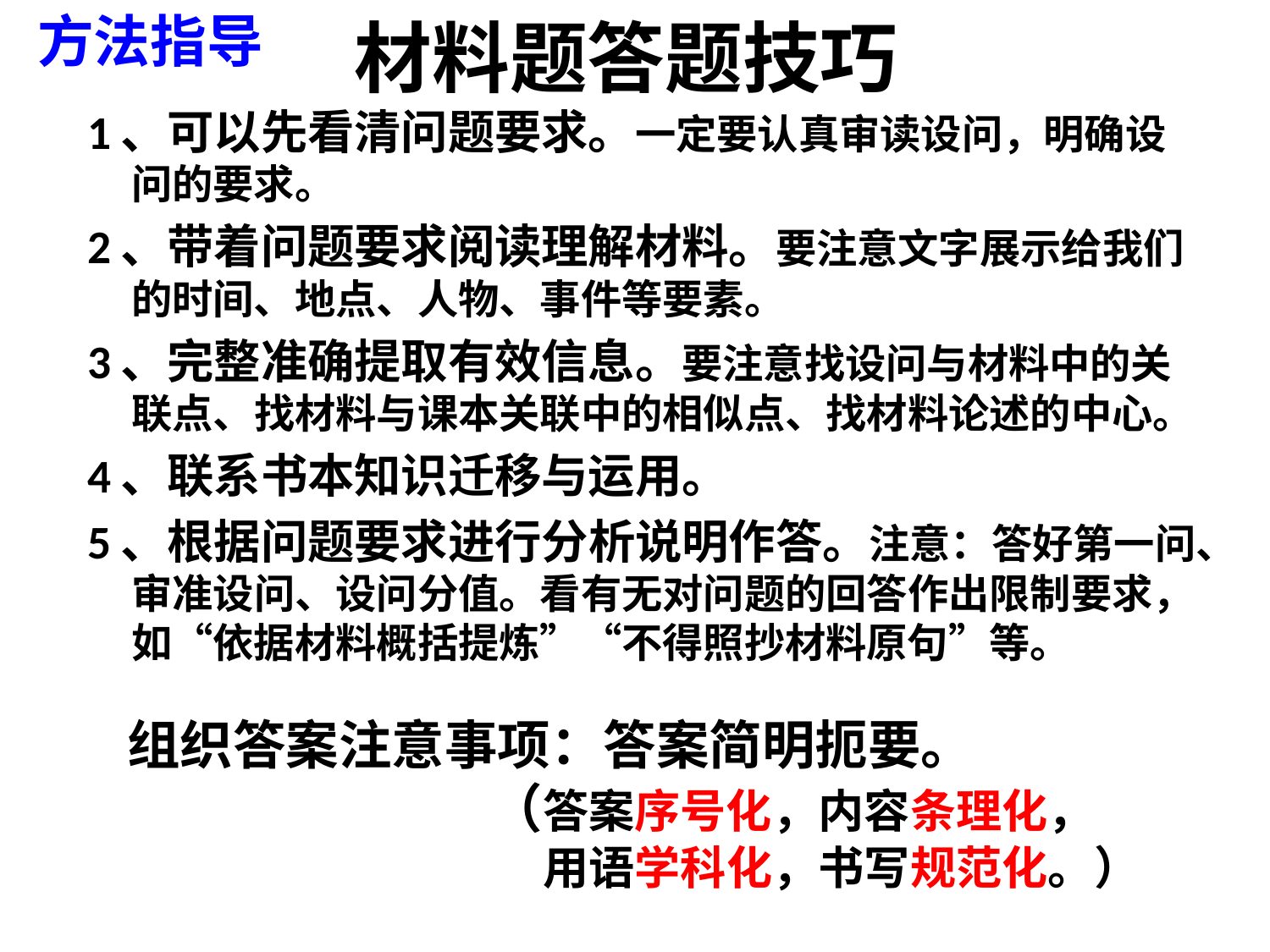

方法指导
# 材料题答题技巧
1、可以先看清问题要求。一定要认真审读设问，明确设问的要求。
2、带着问题要求阅读理解材料。要注意文字展示给我们的时间、地点、人物、事件等要素。
3、完整准确提取有效信息。要注意找设问与材料中的关联点、找材料与课本关联中的相似点、找材料论述的中心。
4、联系书本知识迁移与运用。
5、根据问题要求进行分析说明作答。注意：答好第一问、审准设问、设问分值。看有无对问题的回答作出限制要求，如“依据材料概括提炼”“不得照抄材料原句”等。

组织答案注意事项：答案简明扼要。
                             （答案序号化，内容条理化，
                                       用语学科化，书写规范化。）